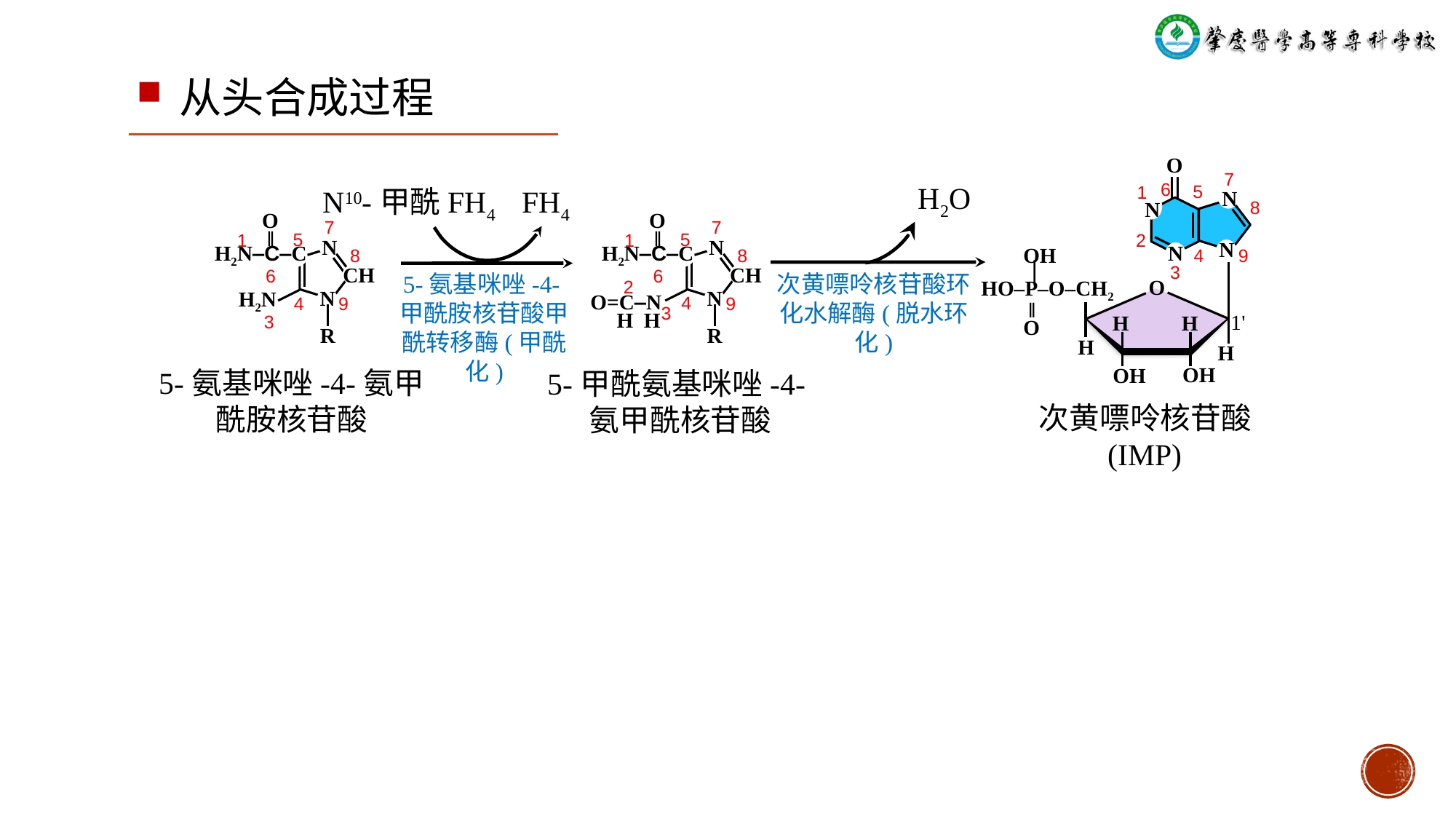

从头合成过程
O

7
H2O
N10-甲酰FH4
FH4
6
5
1

N

8
N

         O
          ‖
H2N‒C‒C

N

CH
N

H2N
R
         O
          ‖
H2N‒C‒C

N

CH
N

O=C‒N
     H  H
R
7
7
5
5
2
1
1
N

N

4
8
8
9
        OH
         ׀
HO‒P‒O‒CH2
         ǁ
        O
3

5-氨基咪唑-4-甲酰胺核苷酸甲酰转移酶(甲酰化)
次黄嘌呤核苷酸环化水解酶(脱水环化)
6
6
O
2

4
4
9
9
3
1'
H
H
3

H
H
5-氨基咪唑-4-氨甲酰胺核苷酸
5-甲酰氨基咪唑-4-氨甲酰核苷酸
OH
OH
次黄嘌呤核苷酸
(IMP)